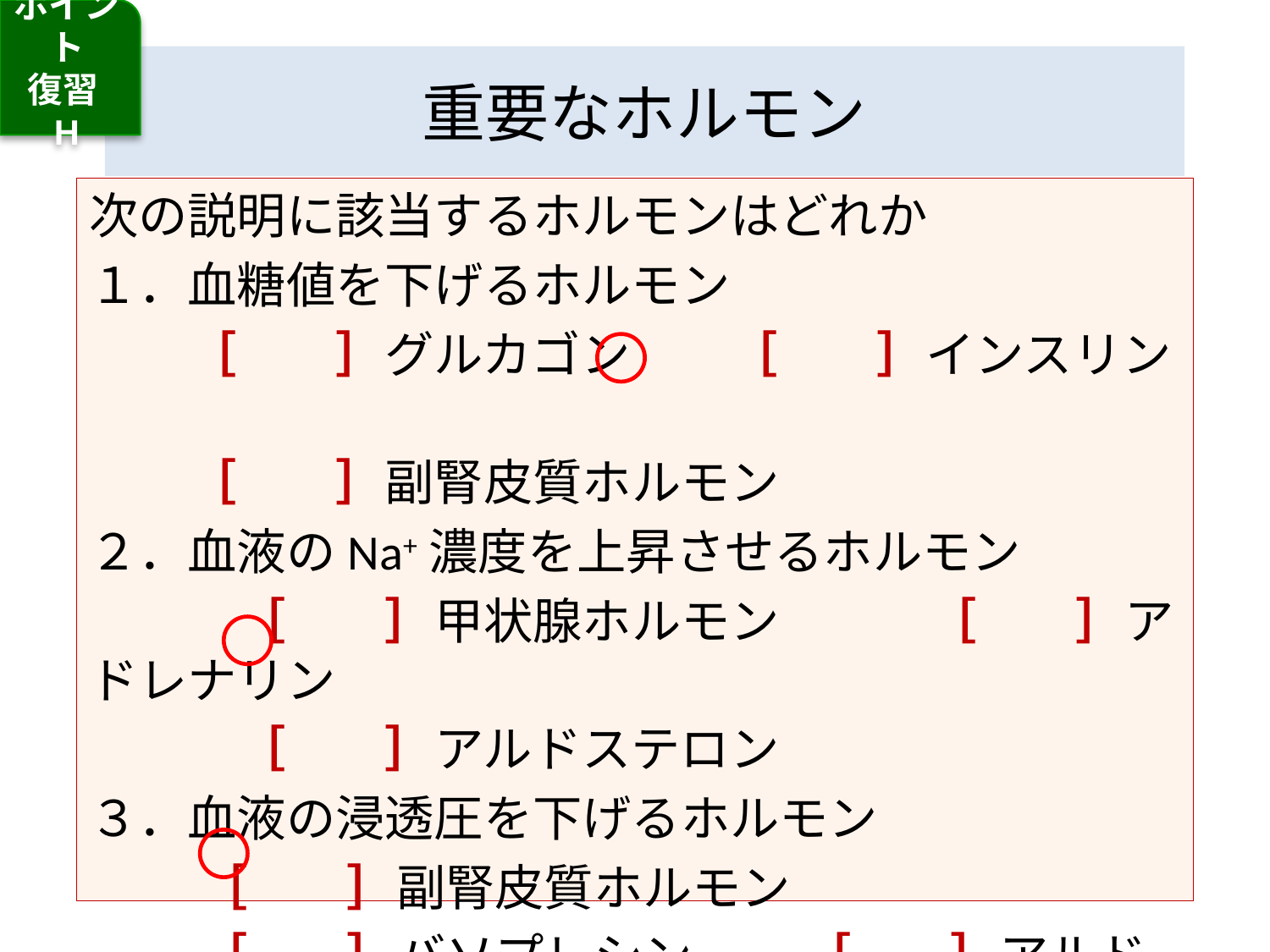

ポイント
復習
H
# 重要なホルモン
次の説明に該当するホルモンはどれか
１．血糖値を下げるホルモン
　　［　　］グルカゴン　　［　　］インスリン
　　［　　］副腎皮質ホルモン
２．血液のNa+濃度を上昇させるホルモン
　　　［　　］甲状腺ホルモン　　　［　　］アドレナリン
　　　［　　］アルドステロン
３．血液の浸透圧を下げるホルモン
　　 ［　　］副腎皮質ホルモン
　　 ［　　］バソプレシン　　 ［　　］アルドステロン